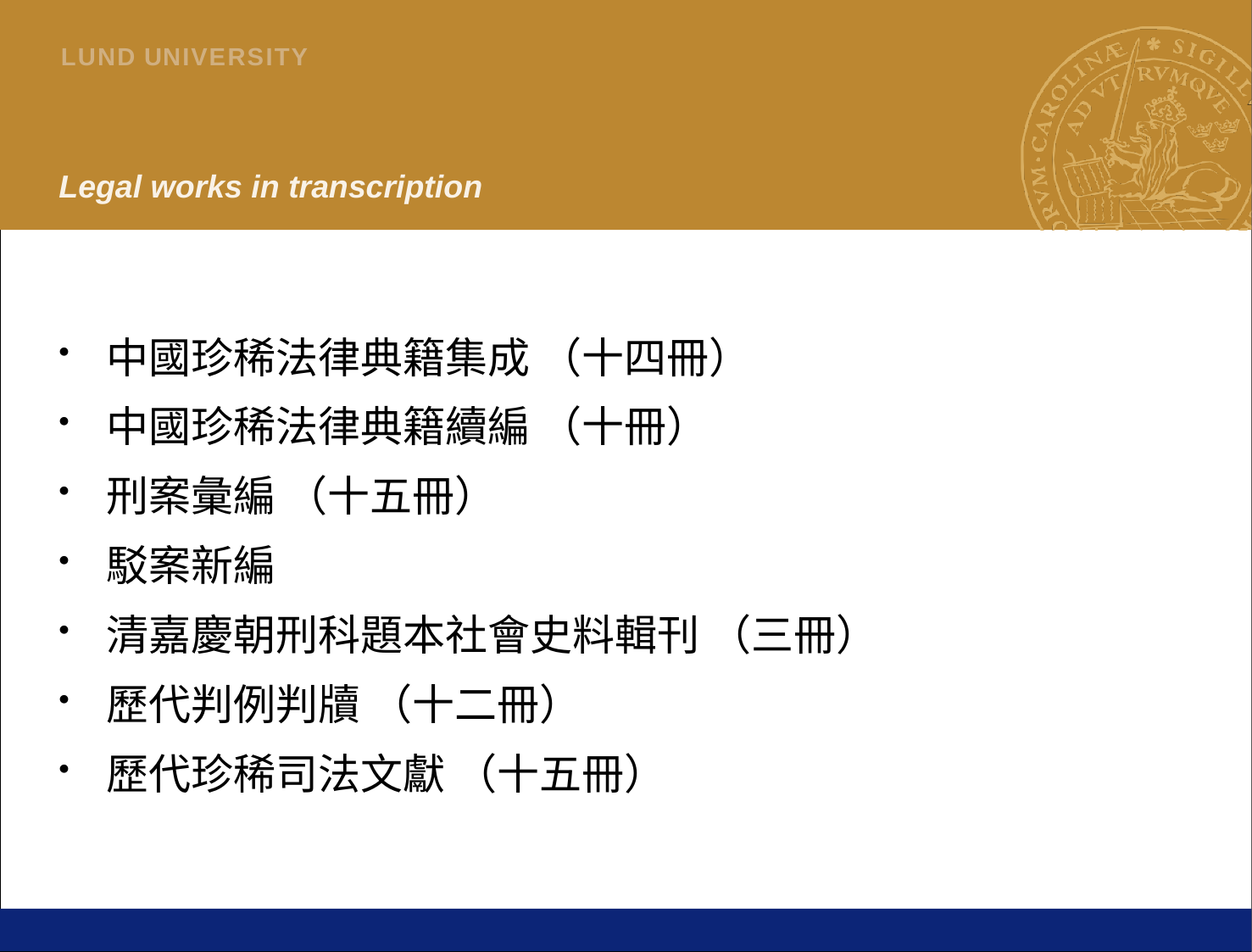

# Legal works in transcription

中國珍稀法律典籍集成 （十四冊）
中國珍稀法律典籍續編 （十冊）
刑案彙編 （十五冊）
駁案新編
清嘉慶朝刑科題本社會史料輯刊 （三冊）
歷代判例判牘 （十二冊）
歷代珍稀司法文獻 （十五冊）